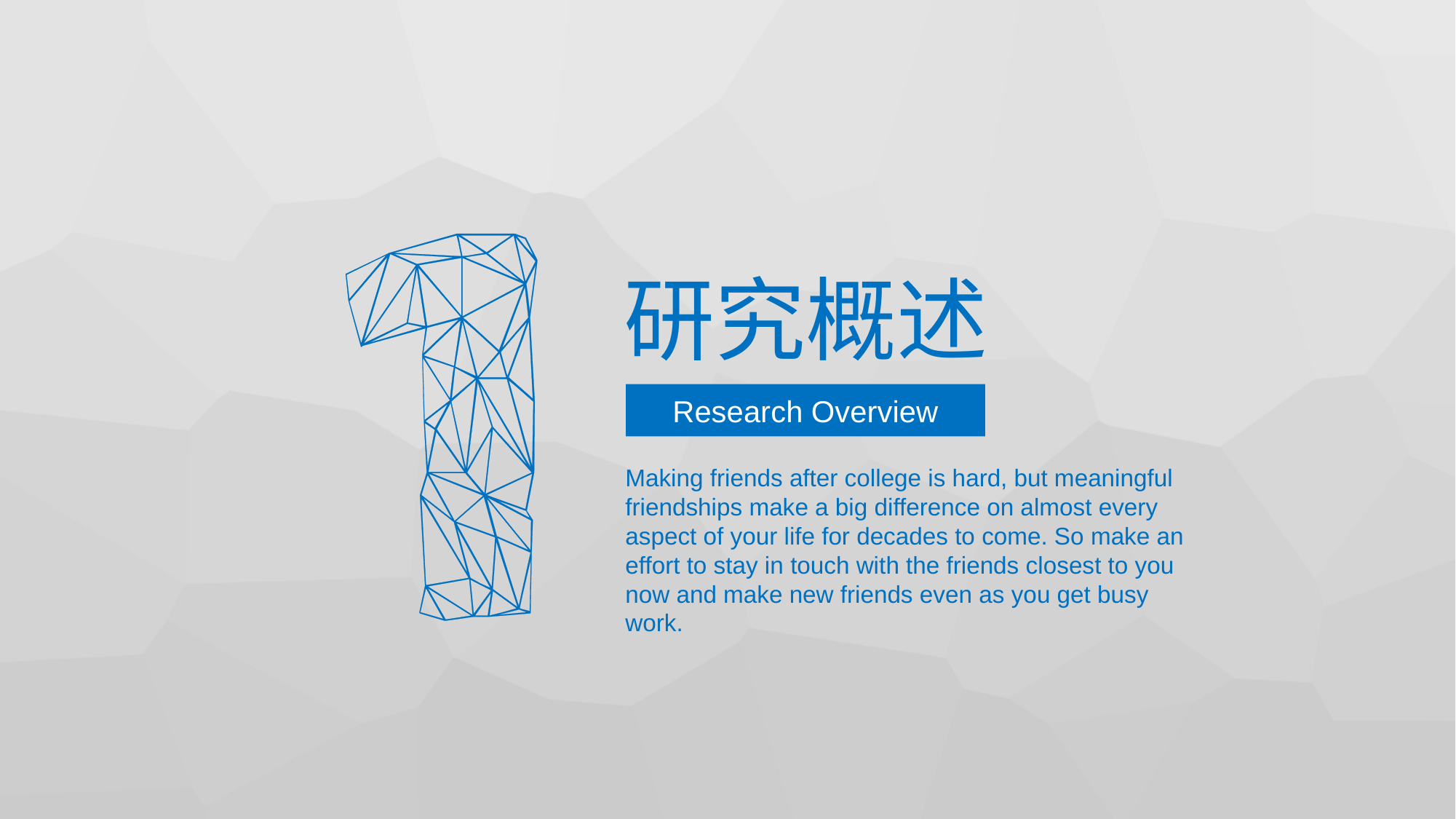

研究概述
Research Overview
Making friends after college is hard, but meaningful friendships make a big difference on almost every aspect of your life for decades to come. So make an effort to stay in touch with the friends closest to you now and make new friends even as you get busy work.